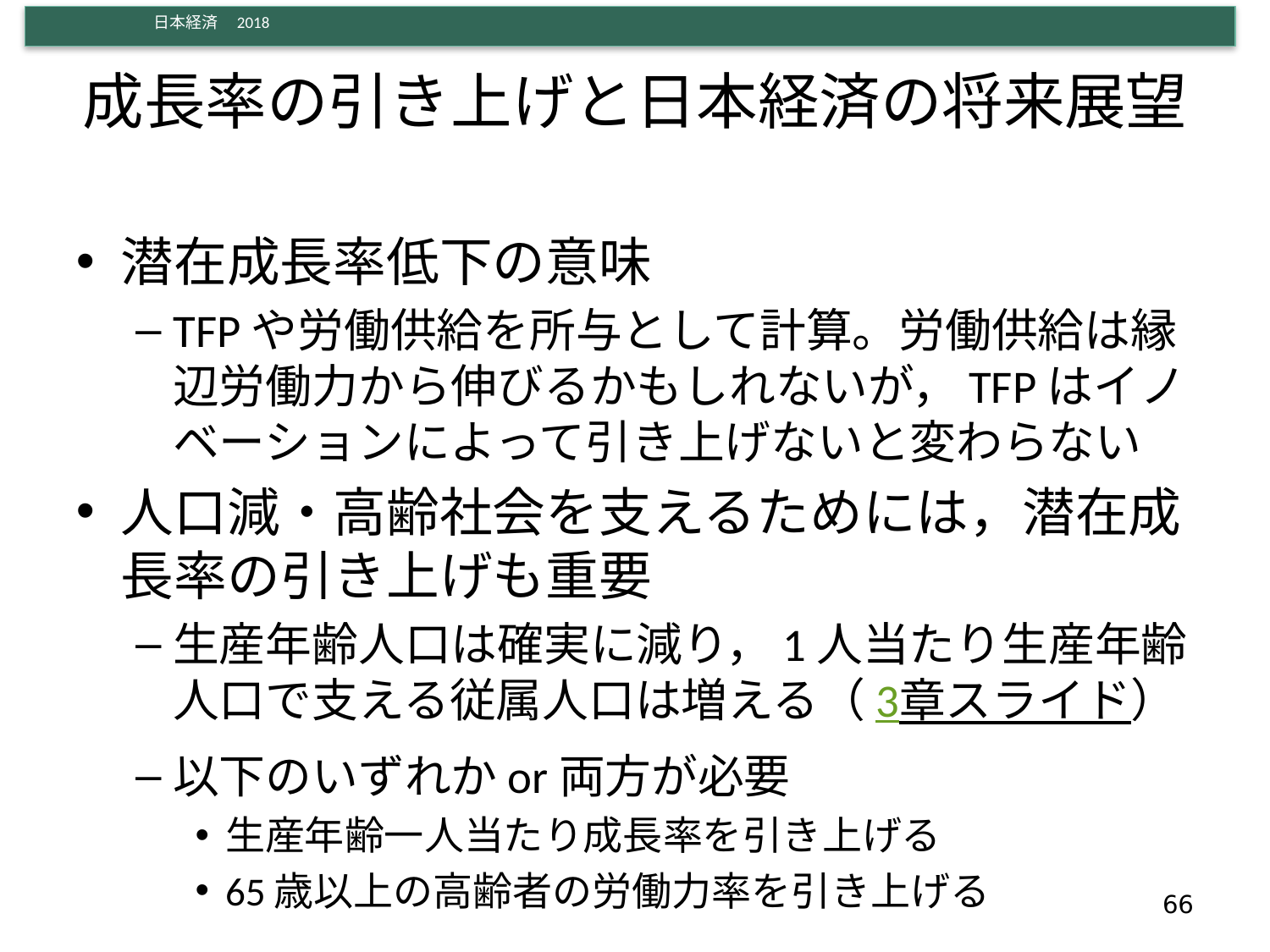

# 成長率の引き上げと日本経済の将来展望
潜在成長率低下の意味
TFPや労働供給を所与として計算。労働供給は縁辺労働力から伸びるかもしれないが，TFPはイノベーションによって引き上げないと変わらない
人口減・高齢社会を支えるためには，潜在成長率の引き上げも重要
生産年齢人口は確実に減り，1人当たり生産年齢人口で支える従属人口は増える（3章スライド）
以下のいずれかor両方が必要
生産年齢一人当たり成長率を引き上げる
65歳以上の高齢者の労働力率を引き上げる

66